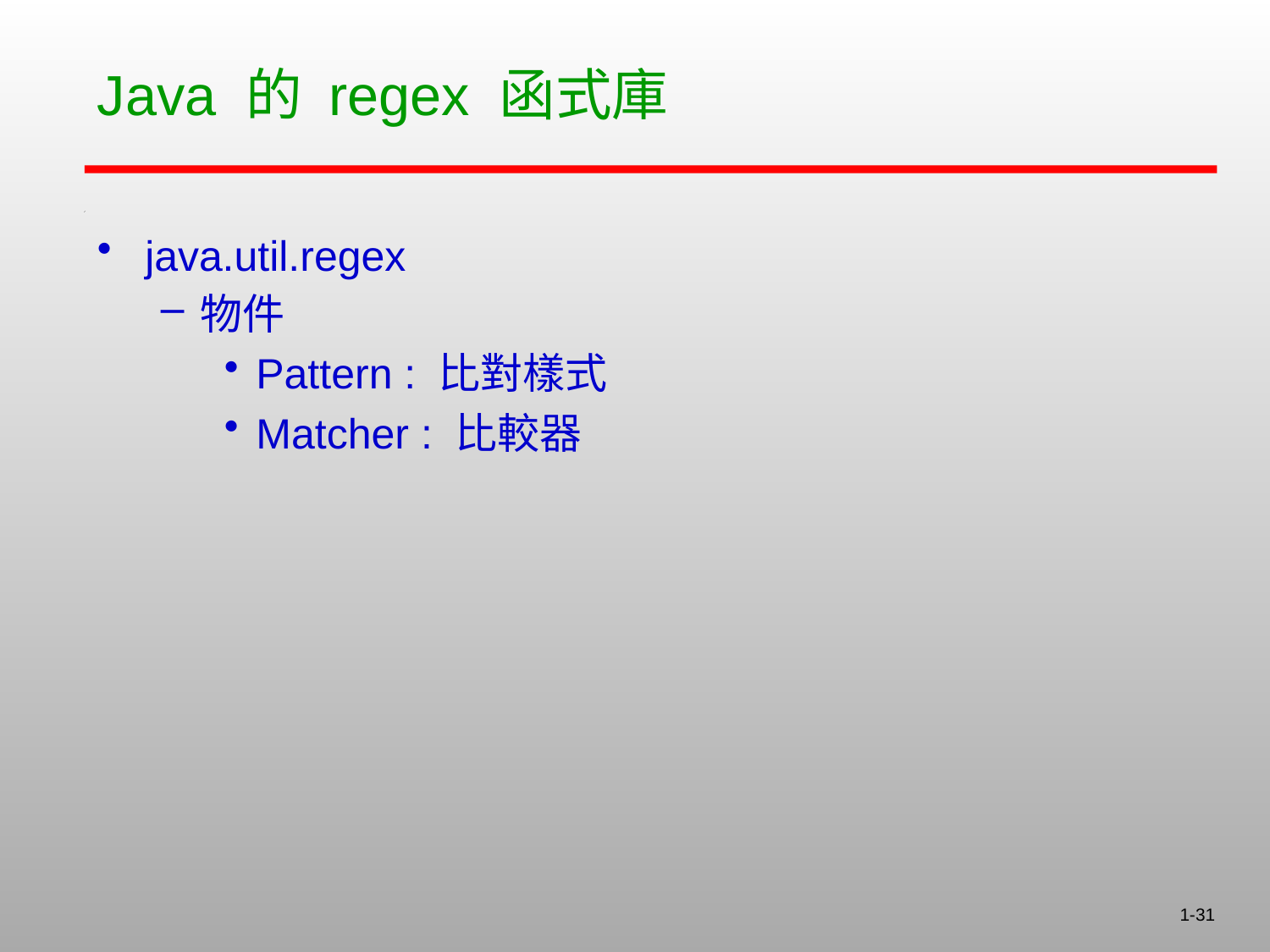

# Java 的 regex 函式庫
java.util.regex
物件
Pattern : 比對樣式
Matcher : 比較器
1-31